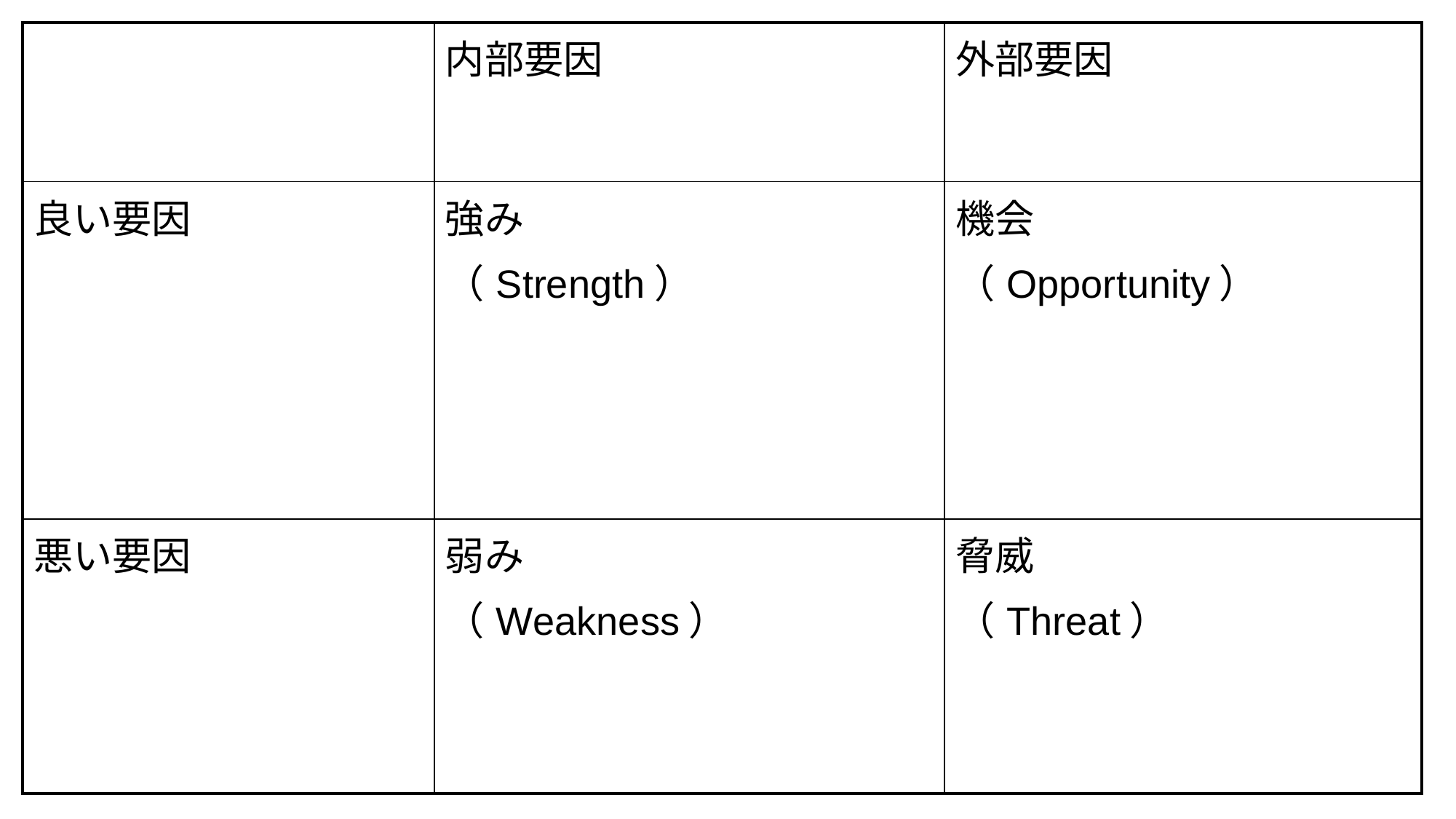

|  | 内部要因 | 外部要因 |
| --- | --- | --- |
| 良い要因 | 強み （Strength） | 機会 （Opportunity） |
| 悪い要因 | 弱み （Weakness） | 脅威 （Threat） |